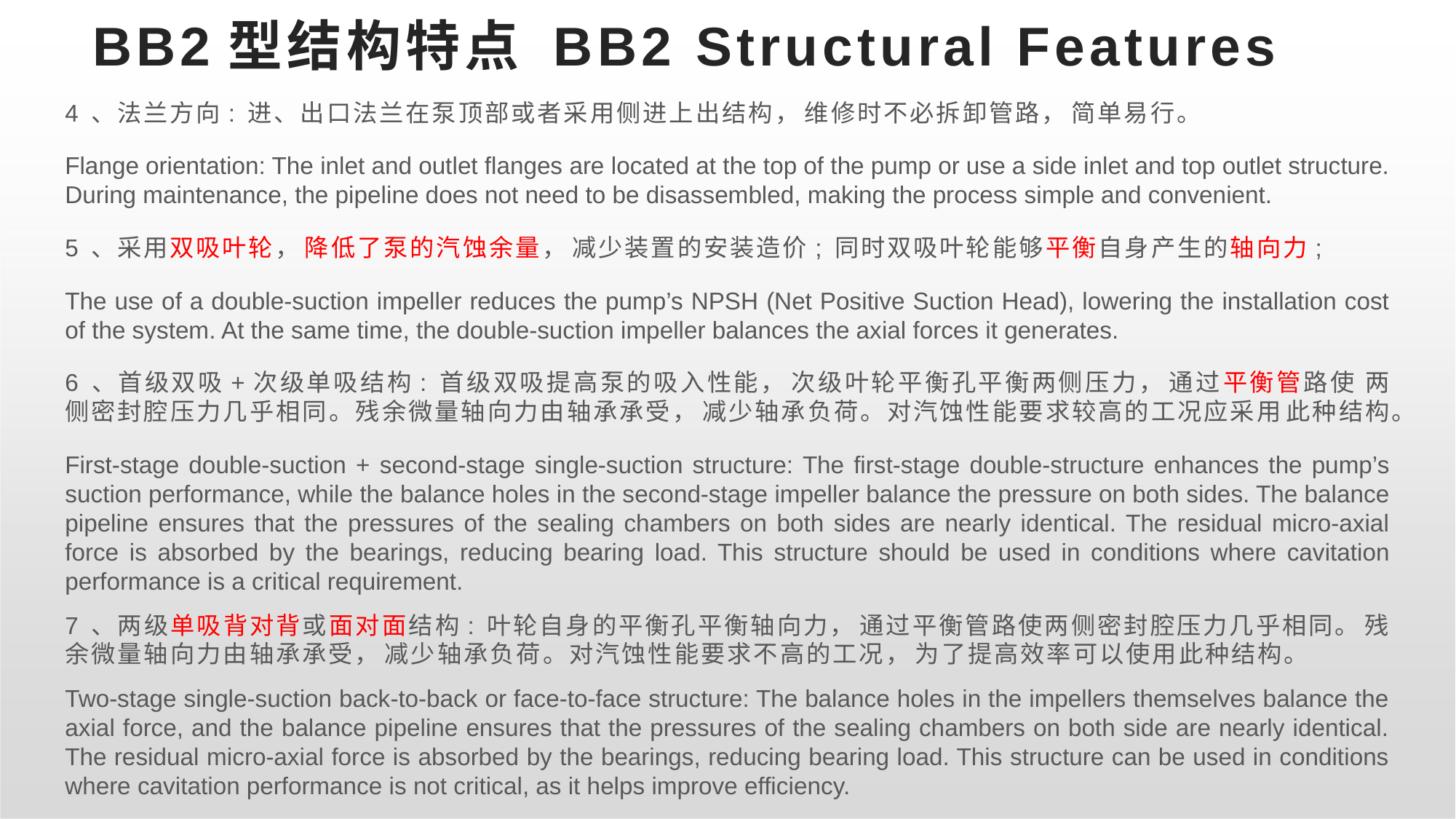

# BB2型结构特点 BB2 Structural Features
4 、法兰方向: 进、出口法兰在泵顶部或者采用侧进上出结构， 维修时不必拆卸管路， 简单易行。
Flange orientation: The inlet and outlet flanges are located at the top of the pump or use a side inlet and top outlet structure. During maintenance, the pipeline does not need to be disassembled, making the process simple and convenient.
5 、采用双吸叶轮， 降低了泵的汽蚀余量， 减少装置的安装造价; 同时双吸叶轮能够平衡自身产生的轴向力;
The use of a double-suction impeller reduces the pump’s NPSH (Net Positive Suction Head), lowering the installation cost of the system. At the same time, the double-suction impeller balances the axial forces it generates.
6 、首级双吸+次级单吸结构: 首级双吸提高泵的吸入性能， 次级叶轮平衡孔平衡两侧压力， 通过平衡管路使 两侧密封腔压力几乎相同。残余微量轴向力由轴承承受， 减少轴承负荷。对汽蚀性能要求较高的工况应采用 此种结构。
First-stage double-suction + second-stage single-suction structure: The first-stage double-structure enhances the pump’s suction performance, while the balance holes in the second-stage impeller balance the pressure on both sides. The balance pipeline ensures that the pressures of the sealing chambers on both sides are nearly identical. The residual micro-axial force is absorbed by the bearings, reducing bearing load. This structure should be used in conditions where cavitation performance is a critical requirement.
7 、两级单吸背对背或面对面结构: 叶轮自身的平衡孔平衡轴向力， 通过平衡管路使两侧密封腔压力几乎相同。 残余微量轴向力由轴承承受， 减少轴承负荷。对汽蚀性能要求不高的工况， 为了提高效率可以使用此种结构。
Two-stage single-suction back-to-back or face-to-face structure: The balance holes in the impellers themselves balance the axial force, and the balance pipeline ensures that the pressures of the sealing chambers on both side are nearly identical. The residual micro-axial force is absorbed by the bearings, reducing bearing load. This structure can be used in conditions where cavitation performance is not critical, as it helps improve efficiency.